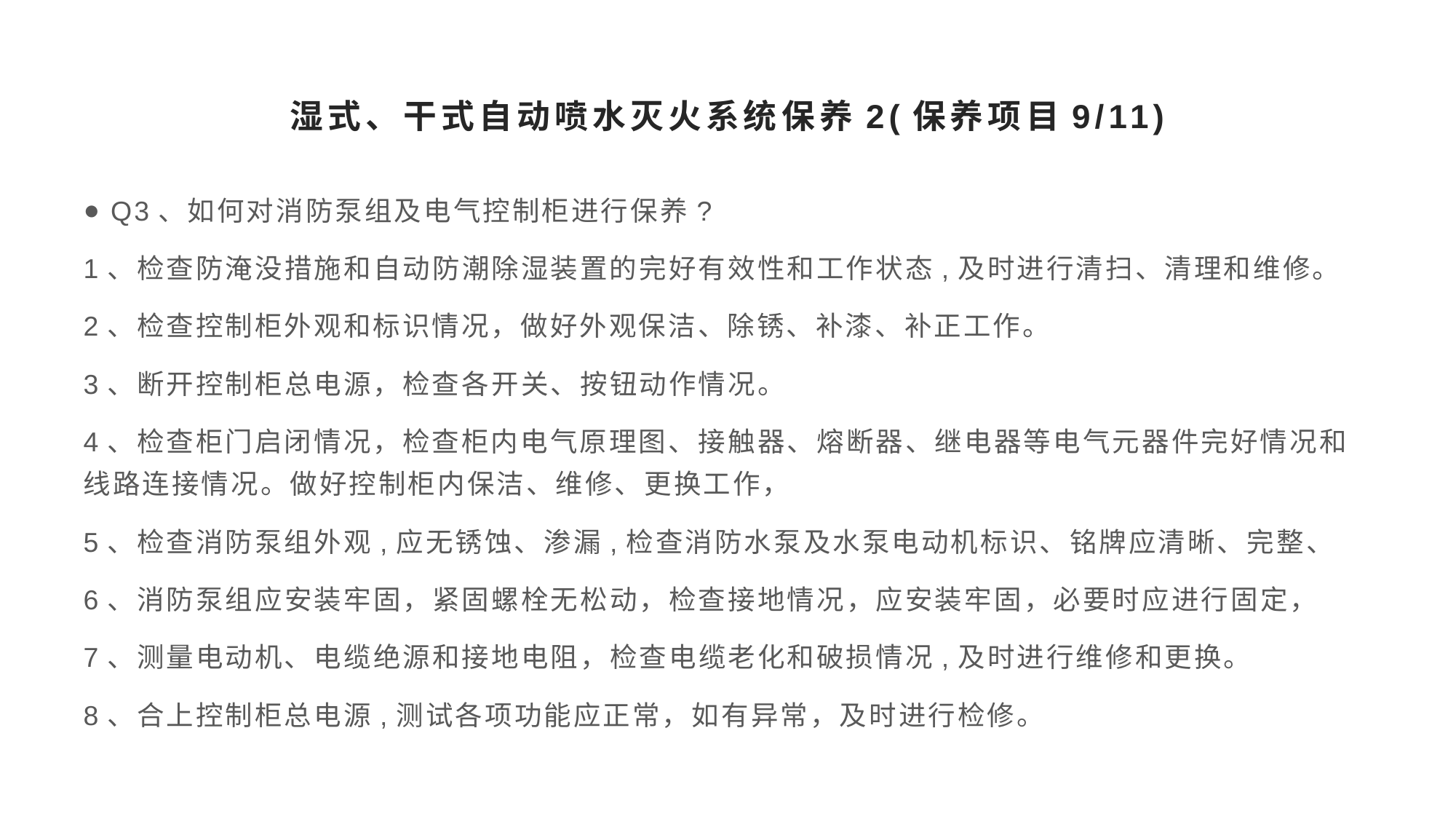

# 湿式、干式自动喷水灭火系统保养2(保养项目9/11)
Q3、如何对消防泵组及电气控制柜进行保养?
1、检查防淹没措施和自动防潮除湿装置的完好有效性和工作状态,及时进行清扫、清理和维修。
2、检查控制柜外观和标识情况，做好外观保洁、除锈、补漆、补正工作。
3、断开控制柜总电源，检查各开关、按钮动作情况。
4、检查柜门启闭情况，检查柜内电气原理图、接触器、熔断器、继电器等电气元器件完好情况和线路连接情况。做好控制柜内保洁、维修、更换工作，
5、检查消防泵组外观,应无锈蚀、渗漏,检查消防水泵及水泵电动机标识、铭牌应清晰、完整、
6、消防泵组应安装牢固，紧固螺栓无松动，检查接地情况，应安装牢固，必要时应进行固定，
7、测量电动机、电缆绝源和接地电阻，检查电缆老化和破损情况,及时进行维修和更换。
8、合上控制柜总电源,测试各项功能应正常，如有异常，及时进行检修。
10